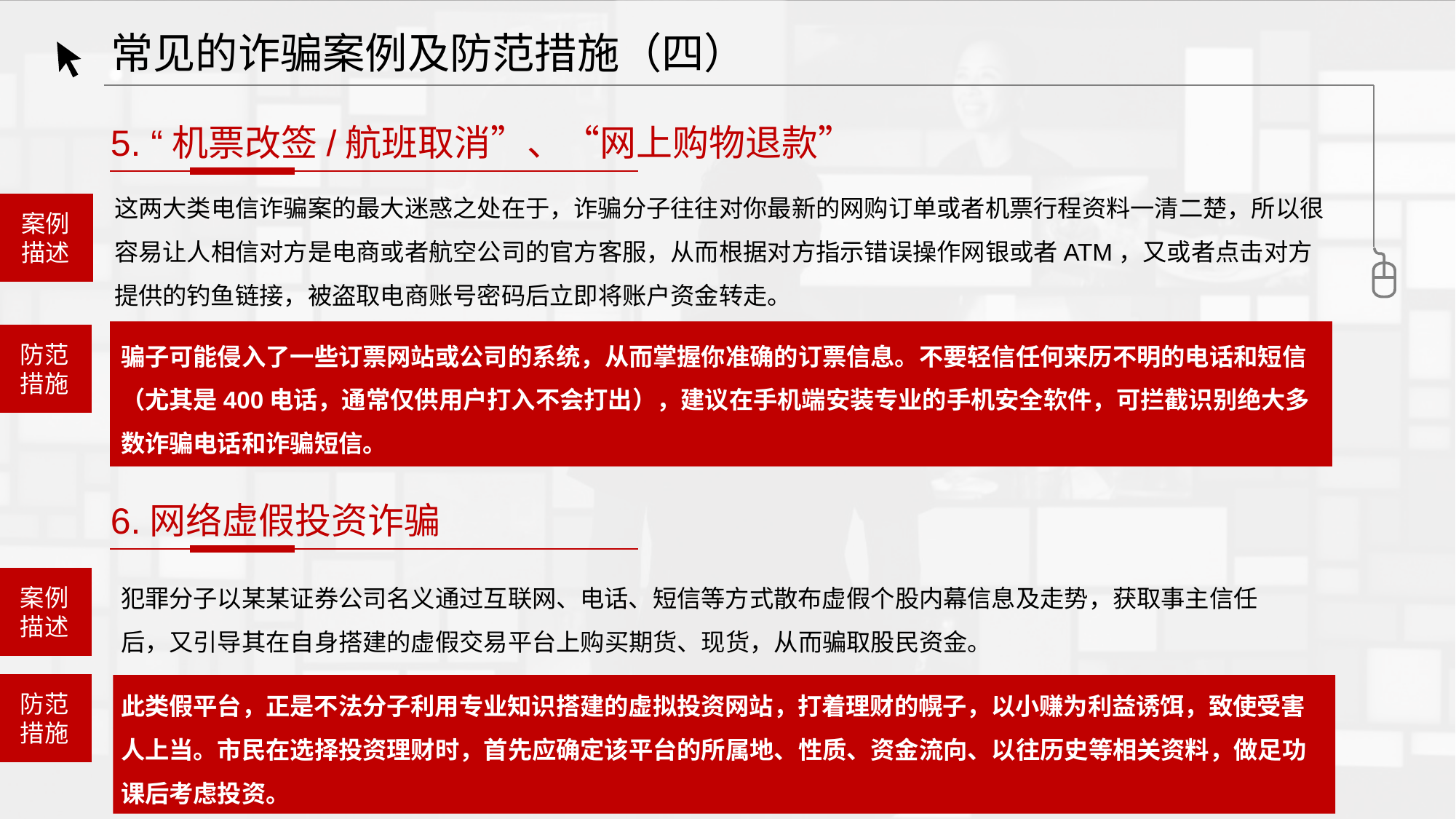

常见的诈骗案例及防范措施（四）
5. “机票改签/航班取消”、“网上购物退款”

这两大类电信诈骗案的最大迷惑之处在于，诈骗分子往往对你最新的网购订单或者机票行程资料一清二楚，所以很容易让人相信对方是电商或者航空公司的官方客服，从而根据对方指示错误操作网银或者ATM，又或者点击对方提供的钓鱼链接，被盗取电商账号密码后立即将账户资金转走。

案例
描述

骗子可能侵入了一些订票网站或公司的系统，从而掌握你准确的订票信息。不要轻信任何来历不明的电话和短信（尤其是400电话，通常仅供用户打入不会打出），建议在手机端安装专业的手机安全软件，可拦截识别绝大多数诈骗电话和诈骗短信。

防范
措施
6.网络虚假投资诈骗

犯罪分子以某某证券公司名义通过互联网、电话、短信等方式散布虚假个股内幕信息及走势，获取事主信任后，又引导其在自身搭建的虚假交易平台上购买期货、现货，从而骗取股民资金。

案例
描述
此类假平台，正是不法分子利用专业知识搭建的虚拟投资网站，打着理财的幌子，以小赚为利益诱饵，致使受害人上当。市民在选择投资理财时，首先应确定该平台的所属地、性质、资金流向、以往历史等相关资料，做足功课后考虑投资。

防范
措施